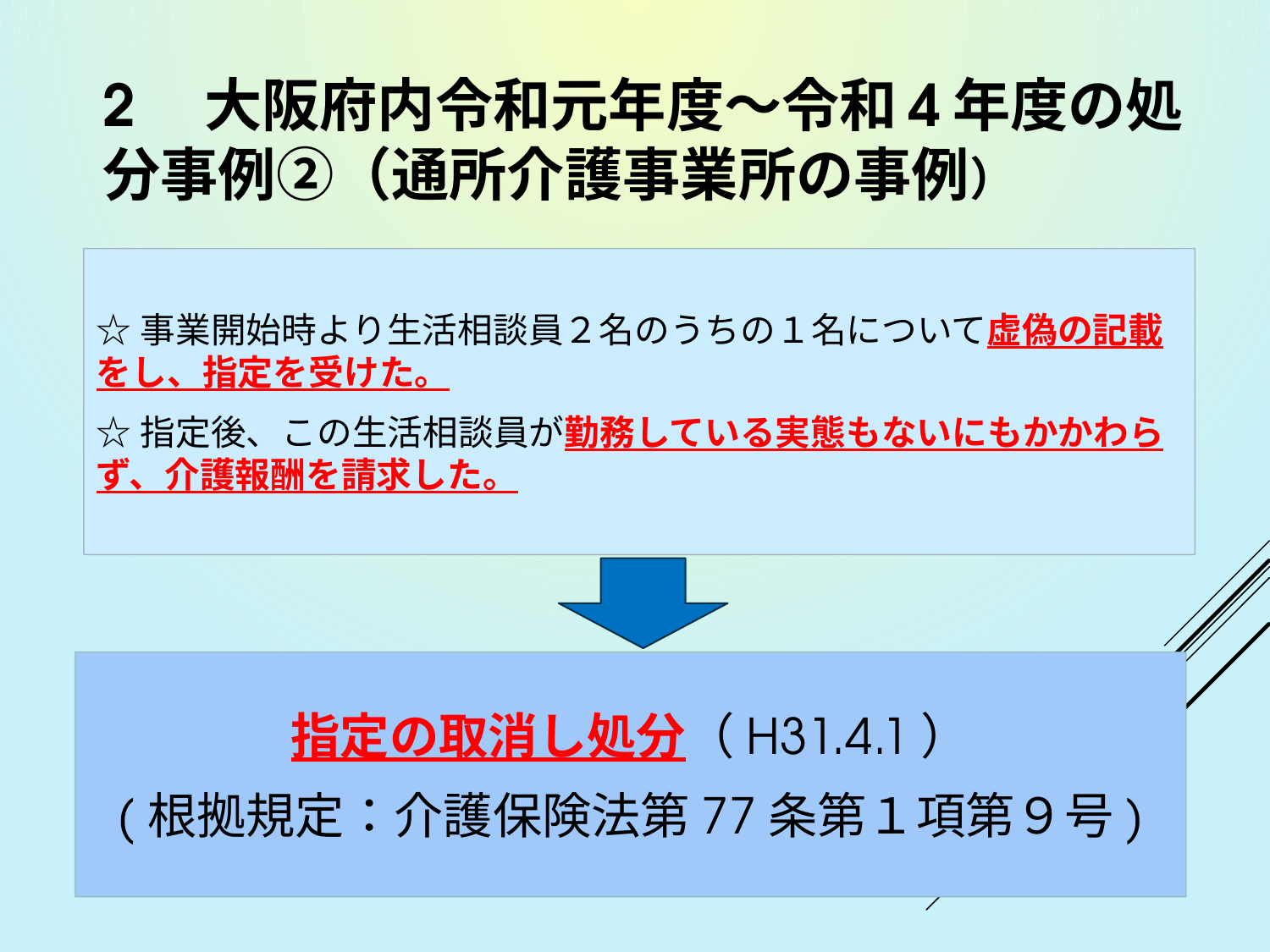

# 2　大阪府内令和元年度～令和4年度の処分事例②（通所介護事業所の事例）
☆事業開始時より生活相談員２名のうちの１名について虚偽の記載をし、指定を受けた。
☆指定後、この生活相談員が勤務している実態もないにもかかわらず、介護報酬を請求した。

指定の取消し処分（H31.4.1）
(根拠規定：介護保険法第77条第１項第９号)
44